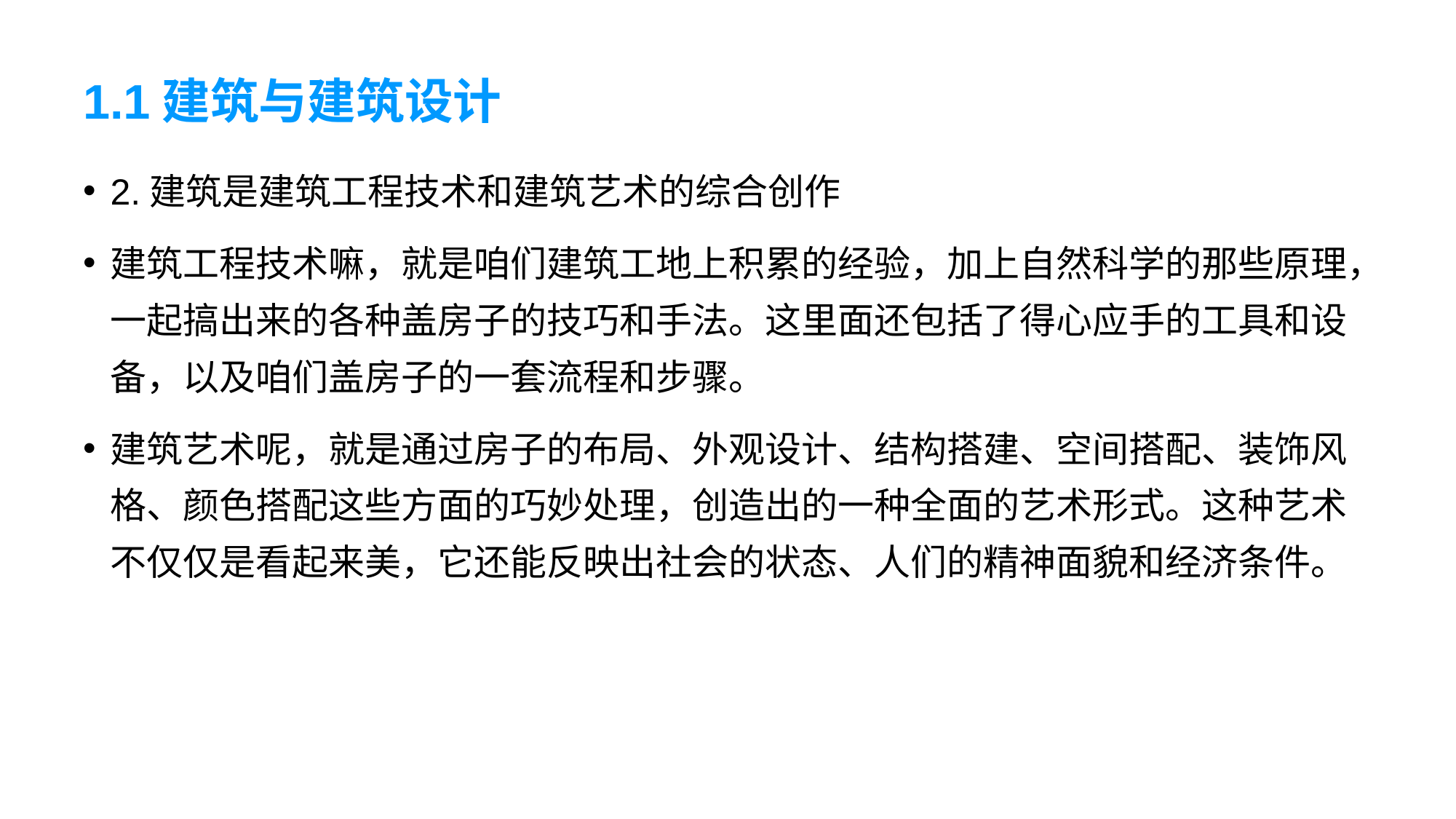

# 1.1建筑与建筑设计
2.建筑是建筑工程技术和建筑艺术的综合创作
建筑工程技术嘛，就是咱们建筑工地上积累的经验，加上自然科学的那些原理，一起搞出来的各种盖房子的技巧和手法。这里面还包括了得心应手的工具和设备，以及咱们盖房子的一套流程和步骤。
建筑艺术呢，就是通过房子的布局、外观设计、结构搭建、空间搭配、装饰风格、颜色搭配这些方面的巧妙处理，创造出的一种全面的艺术形式。这种艺术不仅仅是看起来美，它还能反映出社会的状态、人们的精神面貌和经济条件。